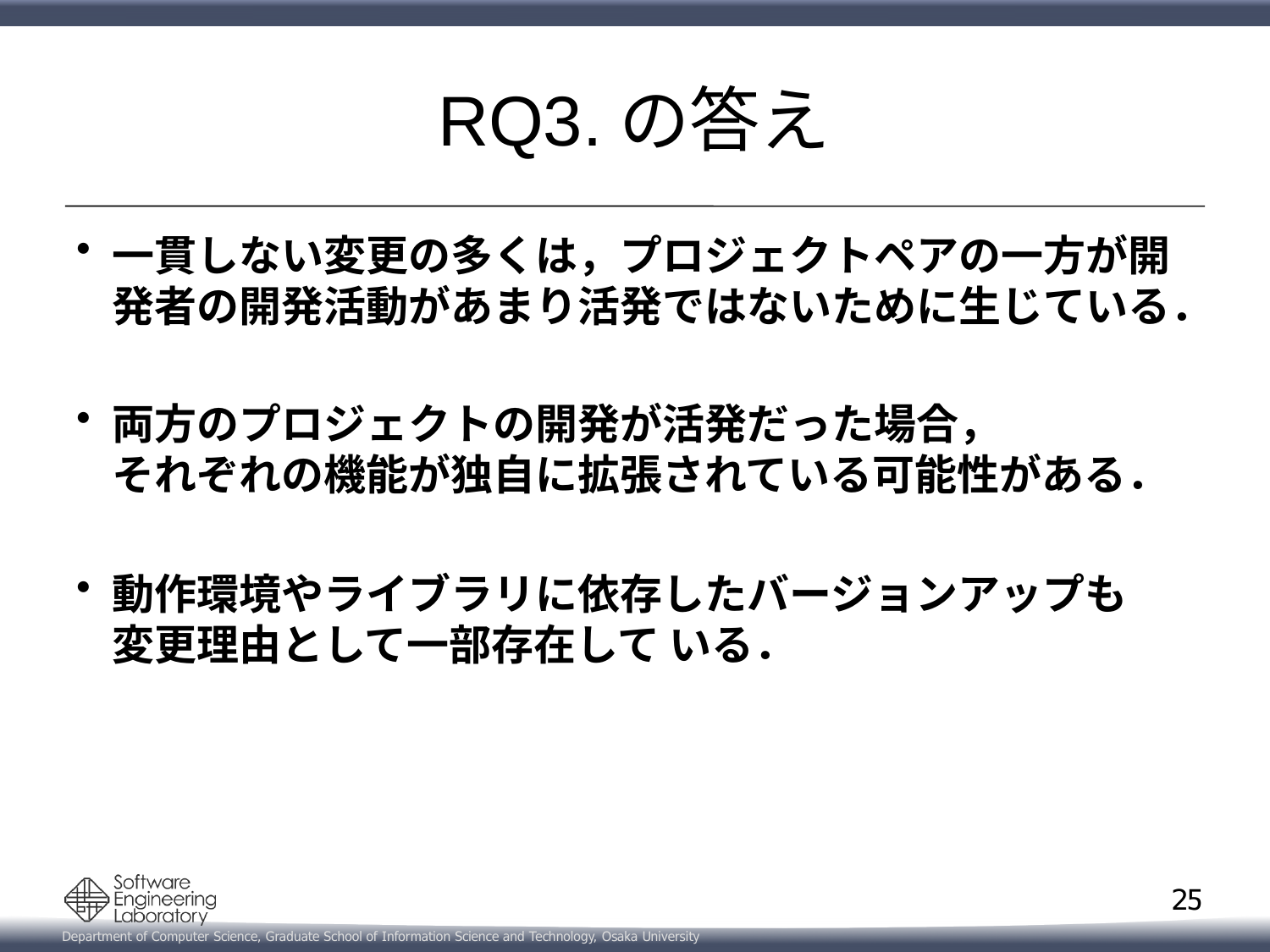

# RQ3.の答え
一貫しない変更の多くは，プロジェクトペアの一方が開発者の開発活動があまり活発ではないために生じている．

両方のプロジェクトの開発が活発だった場合，
それぞれの機能が独自に拡張されている可能性がある．

動作環境やライブラリに依存したバージョンアップも
変更理由として一部存在して いる．
25